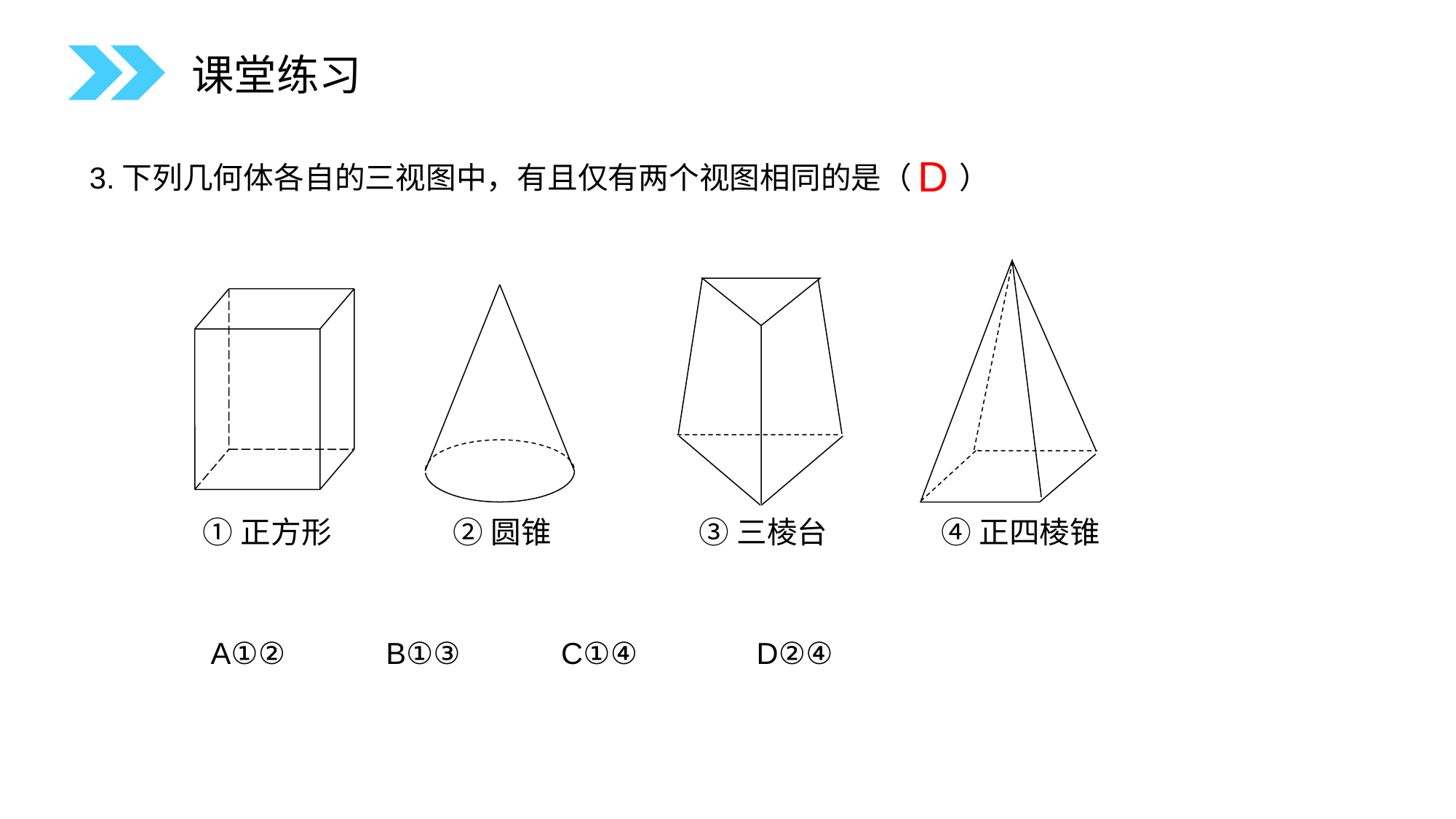

课堂练习

3.下列几何体各自的三视图中，有且仅有两个视图相同的是（       ）
D

①正方形
②圆锥
③三棱台
④正四棱锥
A①②            B①③            C①④           	D②④